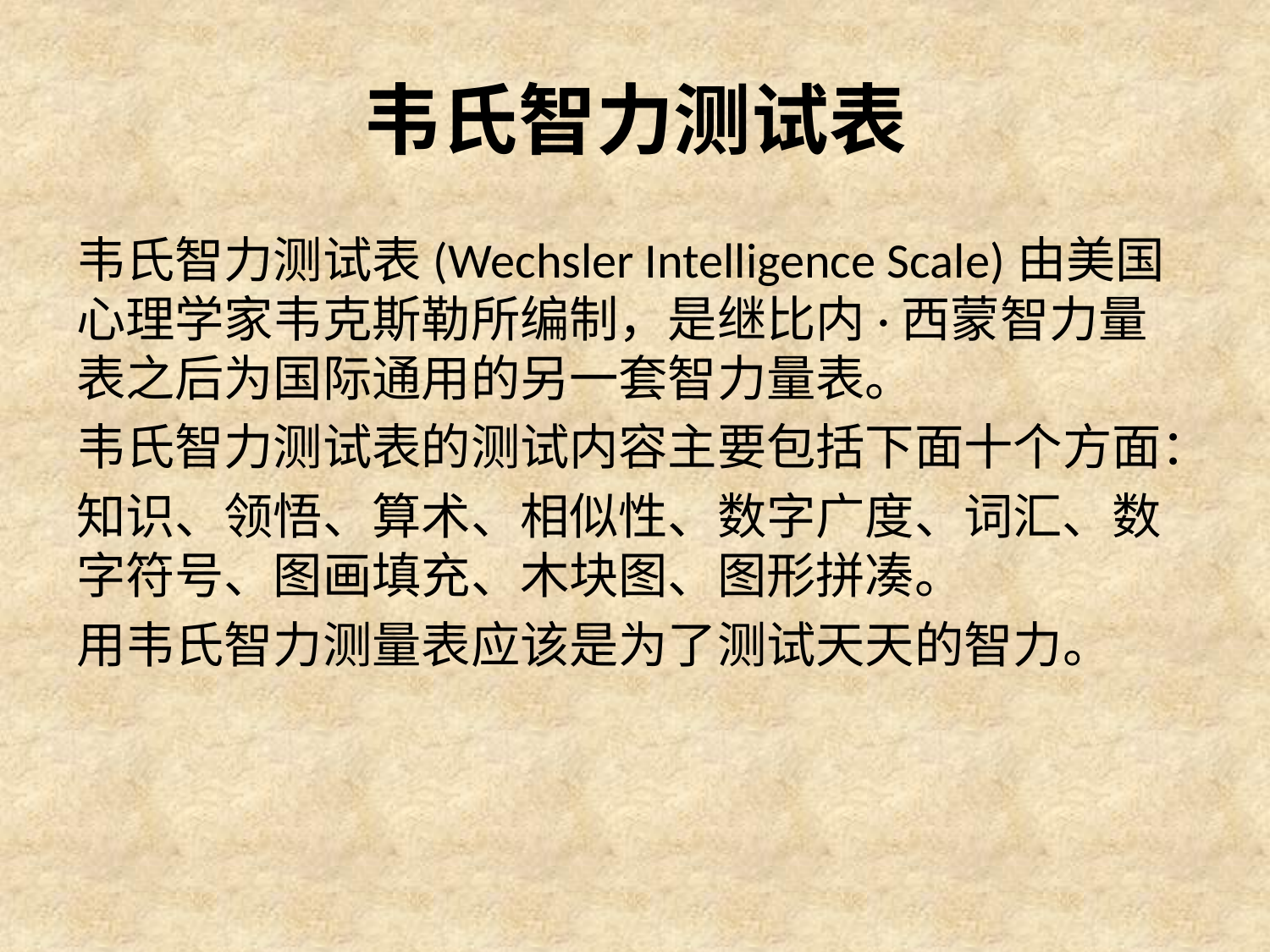

韦氏智力测试表
韦氏智力测试表(Wechsler Intelligence Scale)由美国心理学家韦克斯勒所编制，是继比内·西蒙智力量表之后为国际通用的另一套智力量表。
韦氏智力测试表的测试内容主要包括下面十个方面：
知识、领悟、算术、相似性、数字广度、词汇、数字符号、图画填充、木块图、图形拼凑。
用韦氏智力测量表应该是为了测试天天的智力。